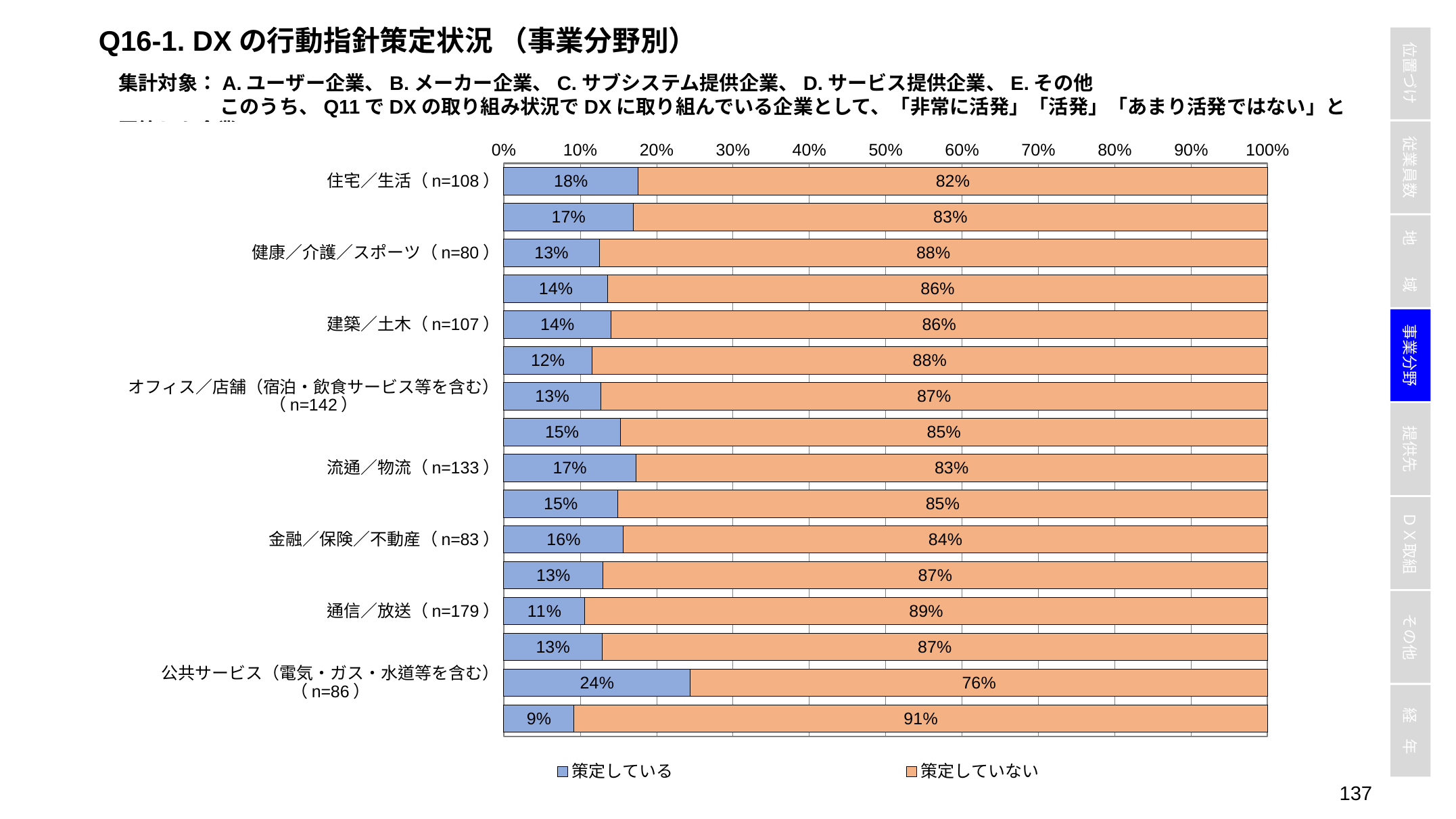

Q16-1. DXの行動指針策定状況 （事業分野別）
集計対象：A.ユーザー企業、B.メーカー企業、C.サブシステム提供企業、D.サービス提供企業、E.その他
	このうち、Q11でDXの取り組み状況でDXに取り組んでいる企業として、「非常に活発」「活発」「あまり活発ではない」と回答した企業

### Chart

| Category | 策定している | 策定していない |
|---|---|---|
| 住宅／生活（n=108） | 0.17592592592592593 | 0.8240740740740741 |
| 病院／医療（n=112） | 0.16964285714285715 | 0.8303571428571429 |
| 健康／介護／スポーツ（n=80） | 0.125 | 0.875 |
| 農林水産（n=66） | 0.13636363636363635 | 0.8636363636363636 |
| 建築／土木（n=107） | 0.14018691588785046 | 0.8598130841121495 |
| 工場／プラント（製造業・食品加工を含む）（n=356） | 0.1151685393258427 | 0.8848314606741573 |
| オフィス／店舗（宿泊・飲食サービス等を含む）（n=142） | 0.1267605633802817 | 0.8732394366197183 |
| 移動／交通（n=131） | 0.15267175572519084 | 0.8473282442748091 |
| 流通／物流（n=133） | 0.17293233082706766 | 0.8270676691729323 |
| 防犯／防災（n=67） | 0.14925373134328357 | 0.8507462686567164 |
| 金融／保険／不動産（n=83） | 0.1566265060240964 | 0.8433734939759037 |
| 印刷／製版（n=54） | 0.12962962962962962 | 0.8703703703703703 |
| 通信／放送（n=179） | 0.10614525139664804 | 0.8938547486033519 |
| 教育／研究（専門・技術サービス等を含む）（n=70） | 0.12857142857142856 | 0.8714285714285714 |
| 公共サービス（電気・ガス・水道等を含む）（n=86） | 0.2441860465116279 | 0.7558139534883721 |
| その他（n=76） | 0.09210526315789473 | 0.9078947368421053 |
137